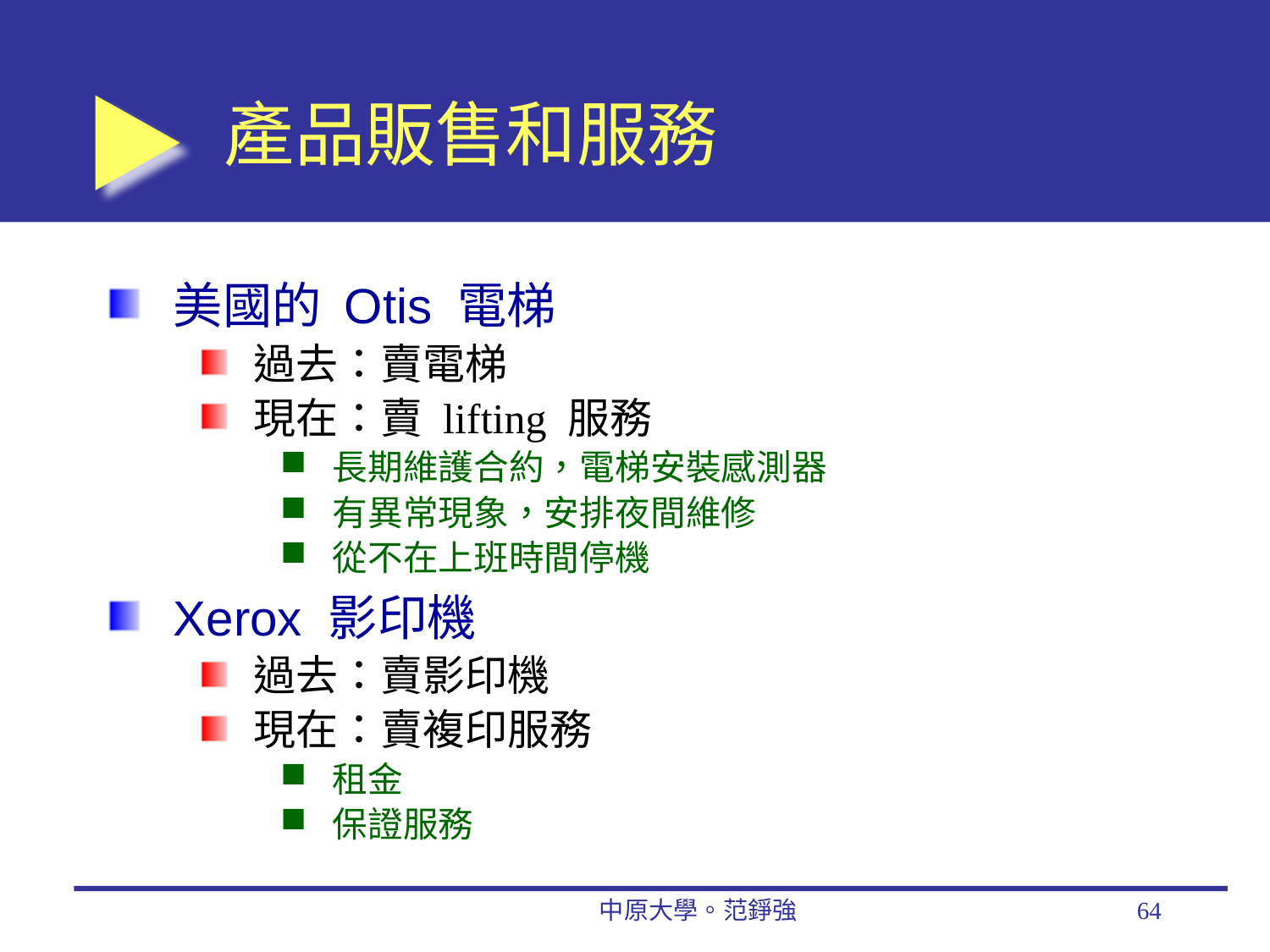

# 產品販售和服務
美國的 Otis 電梯
過去：賣電梯
現在：賣 lifting 服務
長期維護合約，電梯安裝感測器
有異常現象，安排夜間維修
從不在上班時間停機
Xerox 影印機
過去：賣影印機
現在：賣複印服務
租金
保證服務
中原大學。范錚強
64